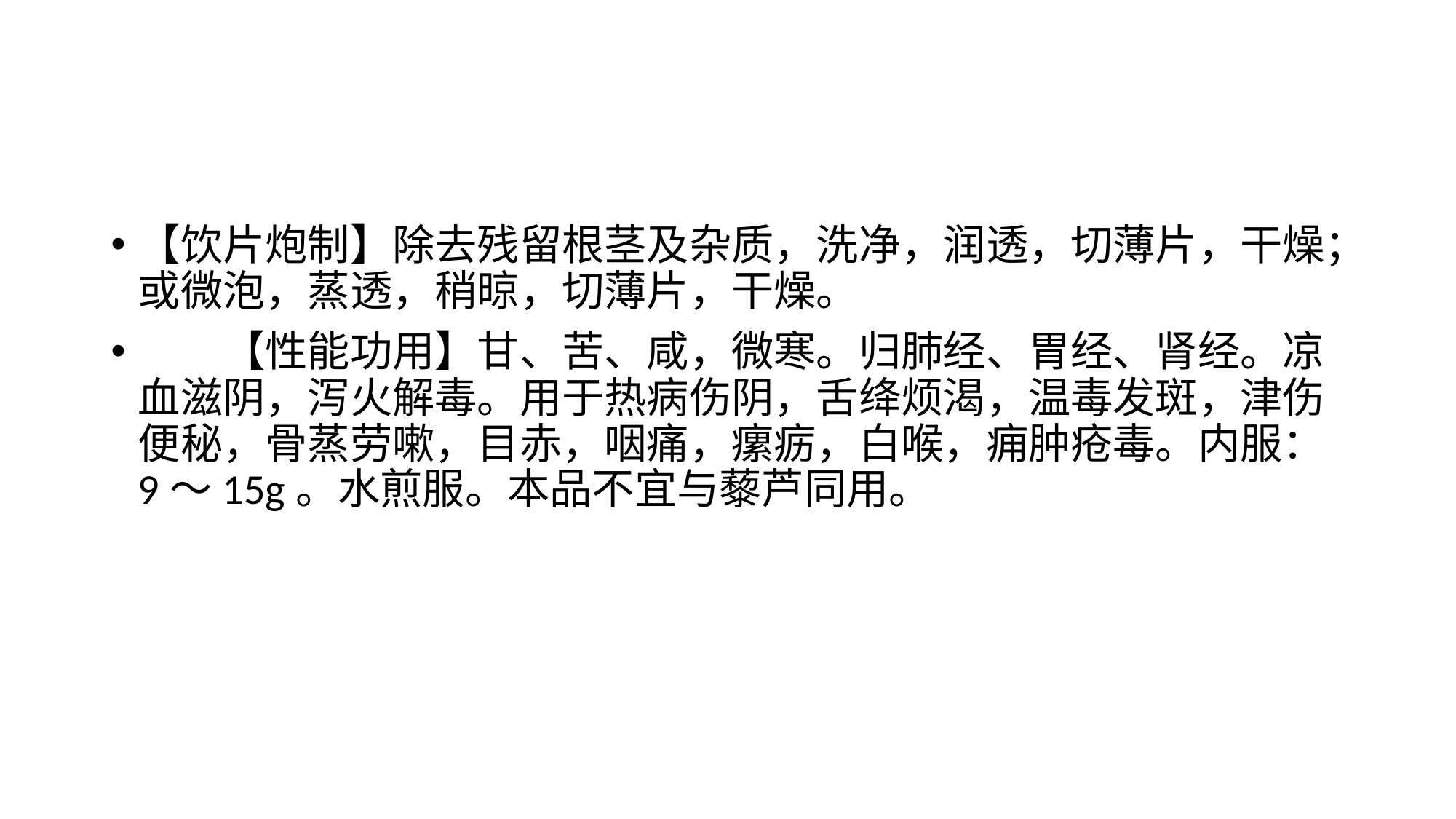

#
【饮片炮制】除去残留根茎及杂质，洗净，润透，切薄片，干燥；或微泡，蒸透，稍晾，切薄片，干燥。
　　【性能功用】甘、苦、咸，微寒。归肺经、胃经、肾经。凉血滋阴，泻火解毒。用于热病伤阴，舌绛烦渴，温毒发斑，津伤便秘，骨蒸劳嗽，目赤，咽痛，瘰疬，白喉，痈肿疮毒。内服：9～15g。水煎服。本品不宜与藜芦同用。